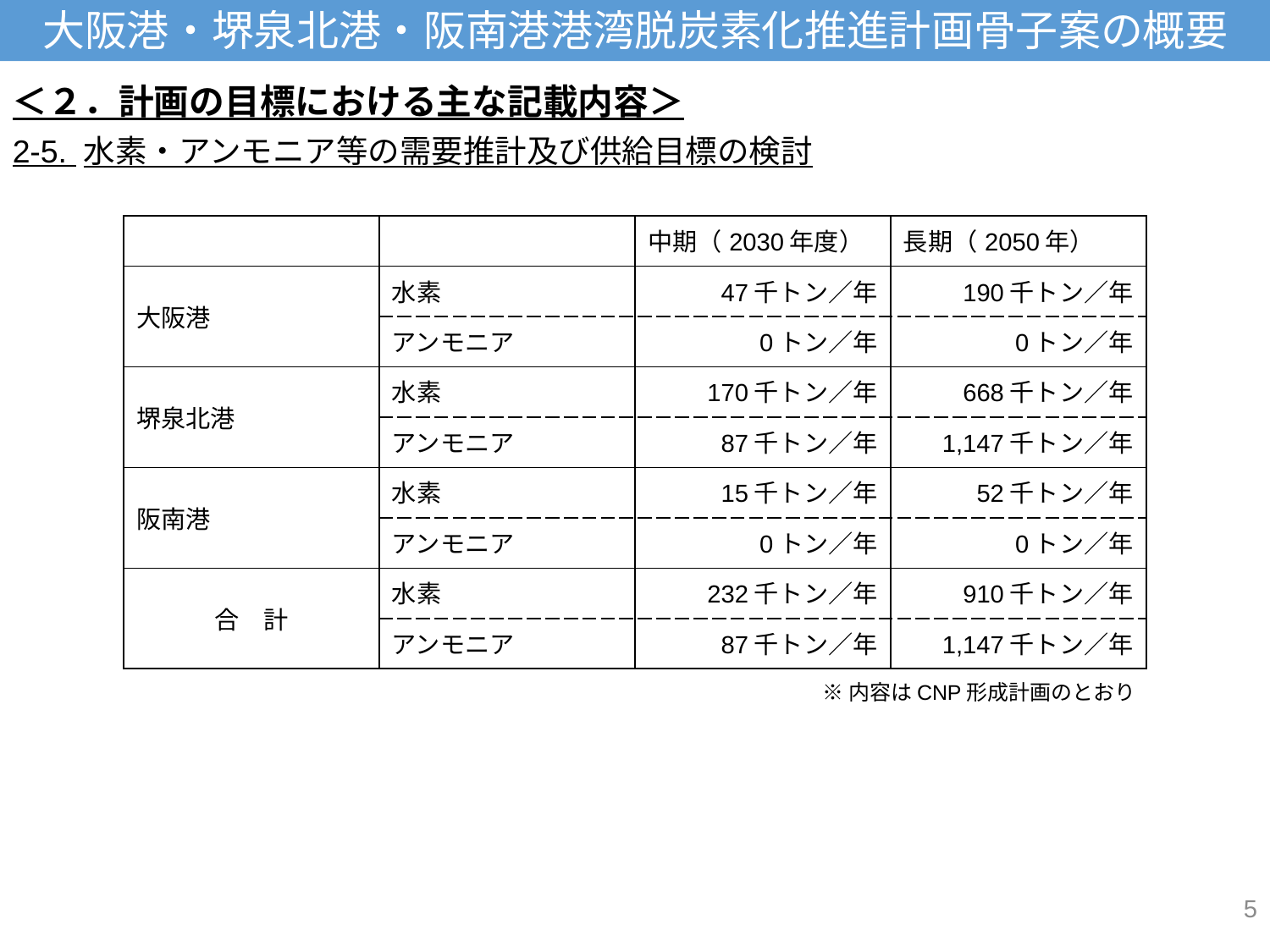

大阪港・堺泉北港・阪南港港湾脱炭素化推進計画骨子案の概要
＜２．計画の目標における主な記載内容＞
2-5. 水素・アンモニア等の需要推計及び供給目標の検討
|  |  | 中期（2030年度） | 長期（2050年） |
| --- | --- | --- | --- |
| 大阪港 | 水素 | 47千トン／年 | 190千トン／年 |
|  | アンモニア | 0トン／年 | 0トン／年 |
| 堺泉北港 | 水素 | 170千トン／年 | 668千トン／年 |
|  | アンモニア | 87千トン／年 | 1,147千トン／年 |
| 阪南港 | 水素 | 15千トン／年 | 52千トン／年 |
|  | アンモニア | 0トン／年 | 0トン／年 |
| 合　計 | 水素 | 232千トン／年 | 910千トン／年 |
|  | アンモニア | 87千トン／年 | 1,147千トン／年 |
※内容はCNP形成計画のとおり
5